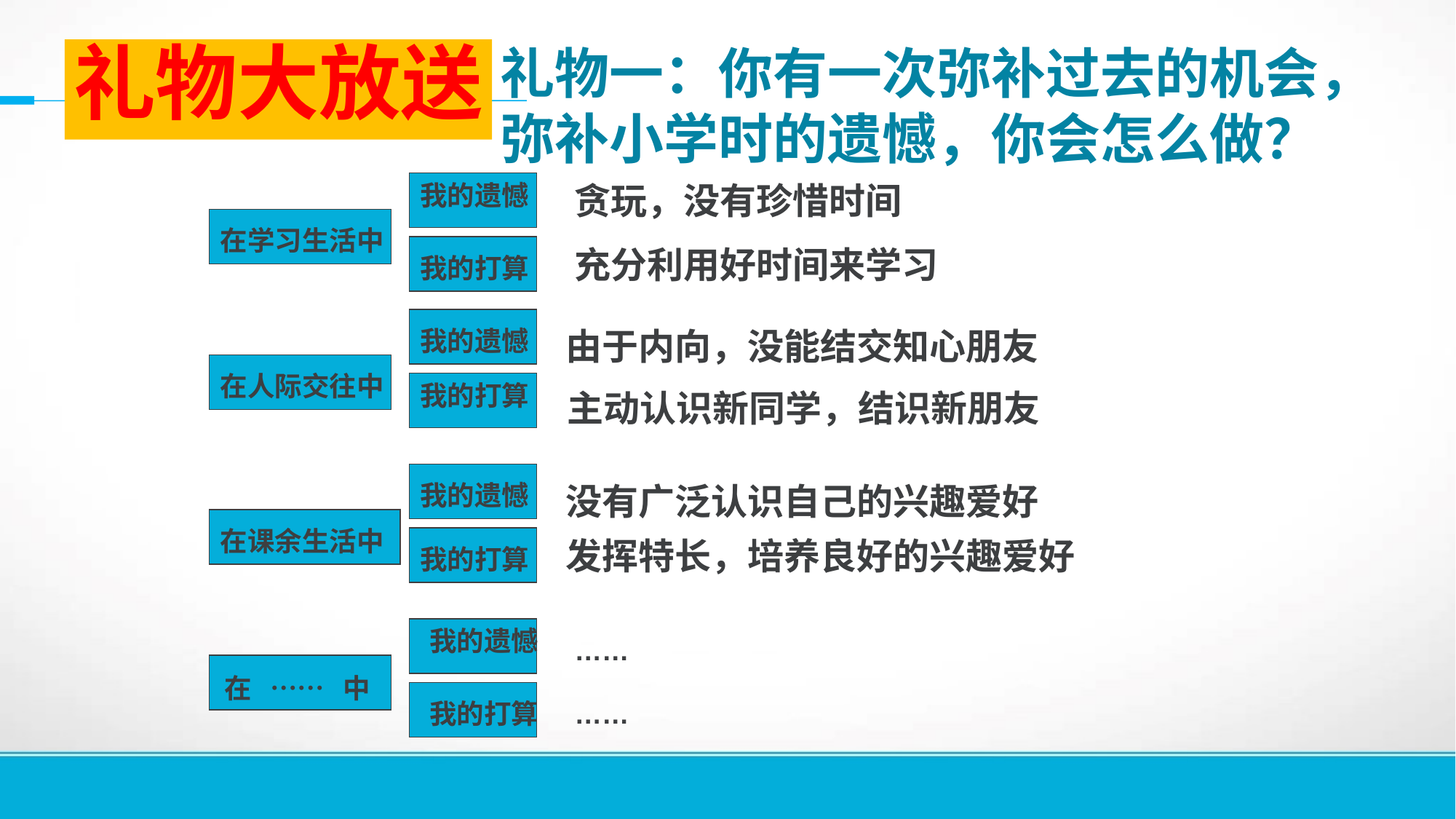

礼物一：你有一次弥补过去的机会，弥补小学时的遗憾，你会怎么做？
# 礼物大放送

我的遗憾
贪玩，没有珍惜时间

在学习生活中

充分利用好时间来学习
我的打算

我的遗憾
由于内向，没能结交知心朋友

在人际交往中

我的打算
主动认识新同学，结识新朋友

我的遗憾
没有广泛认识自己的兴趣爱好

在课余生活中

发挥特长，培养良好的兴趣爱好
我的打算

我的遗憾
……

在   ……   中

我的打算
……